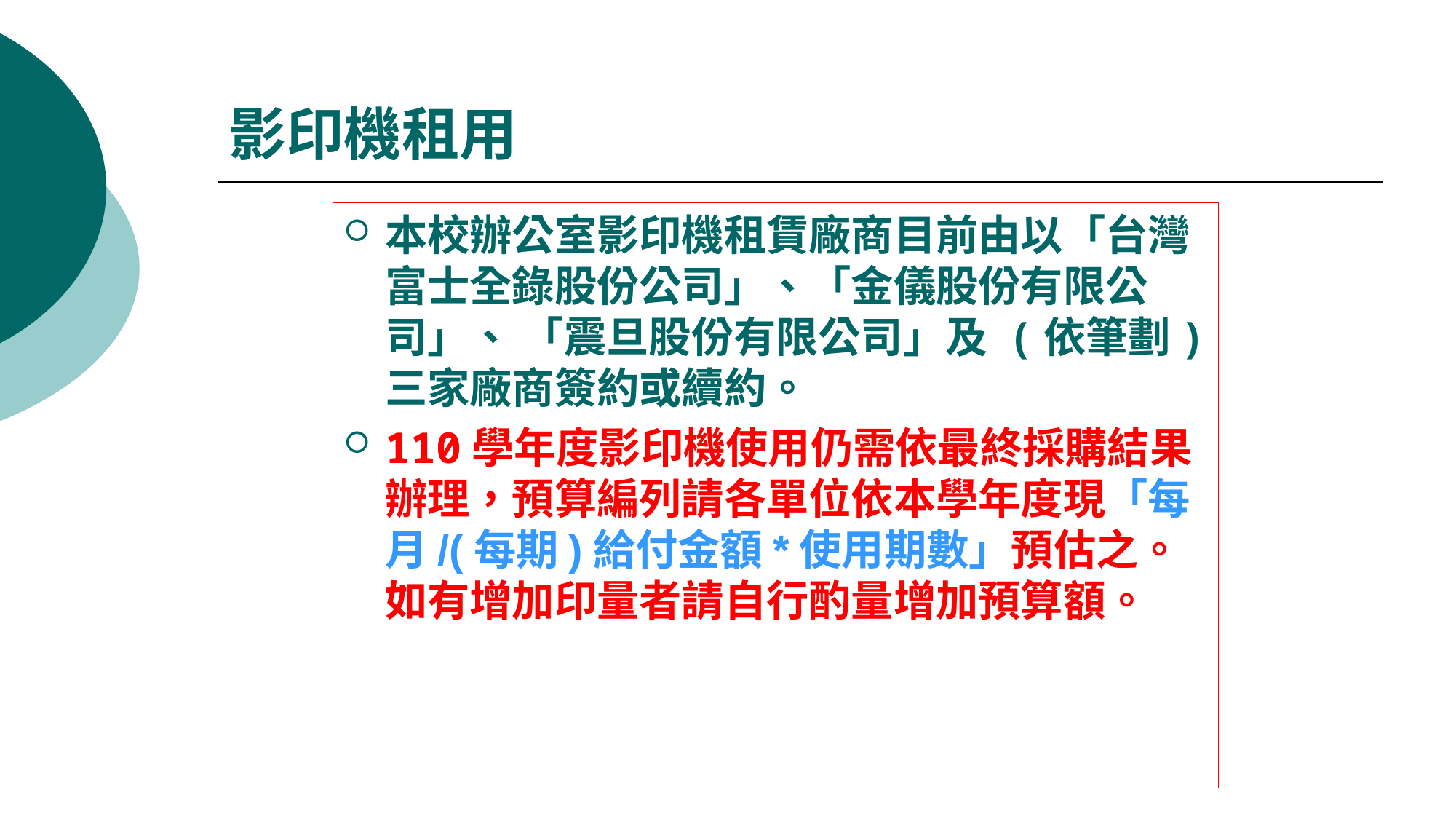

影印機租用
本校辦公室影印機租賃廠商目前由以「台灣富士全錄股份公司」、「金儀股份有限公司」、 「震旦股份有限公司」及 (依筆劃)三家廠商簽約或續約。
110學年度影印機使用仍需依最終採購結果辦理，預算編列請各單位依本學年度現「每月/(每期)給付金額*使用期數」預估之。如有增加印量者請自行酌量增加預算額。